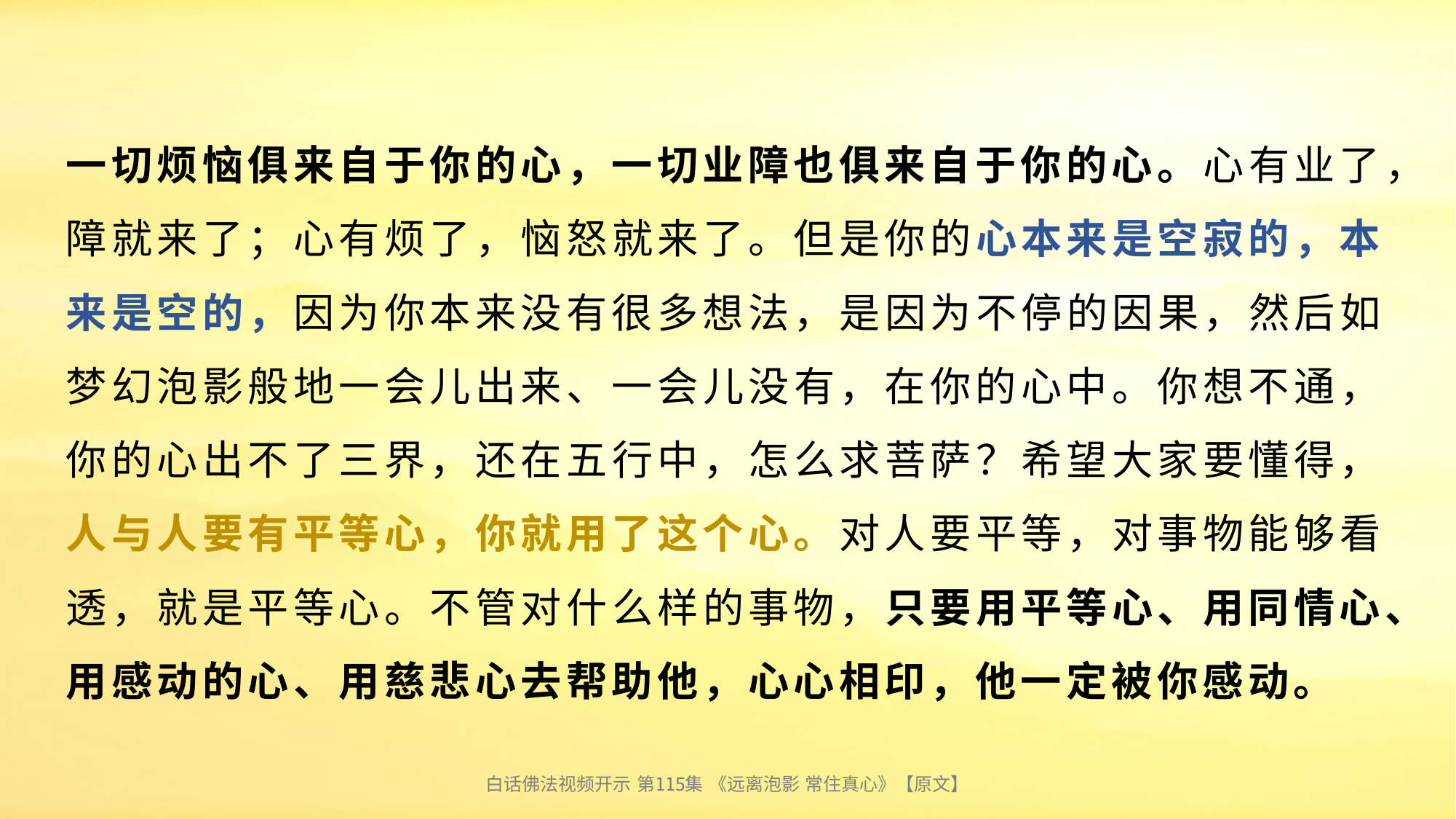

# 一切烦恼俱来自于你的心，一切业障也俱来自于你的心。心有业了，障就来了；心有烦了，恼怒就来了。但是你的心本来是空寂的，本来是空的，因为你本来没有很多想法，是因为不停的因果，然后如梦幻泡影般地一会儿出来、一会儿没有，在你的心中。你想不通，你的心出不了三界，还在五行中，怎么求菩萨？希望大家要懂得，人与人要有平等心，你就用了这个心。对人要平等，对事物能够看透，就是平等心。不管对什么样的事物，只要用平等心、用同情心、用感动的心、用慈悲心去帮助他，心心相印，他一定被你感动。
白话佛法视频开示 第115集 《远离泡影 常住真心》【原文】